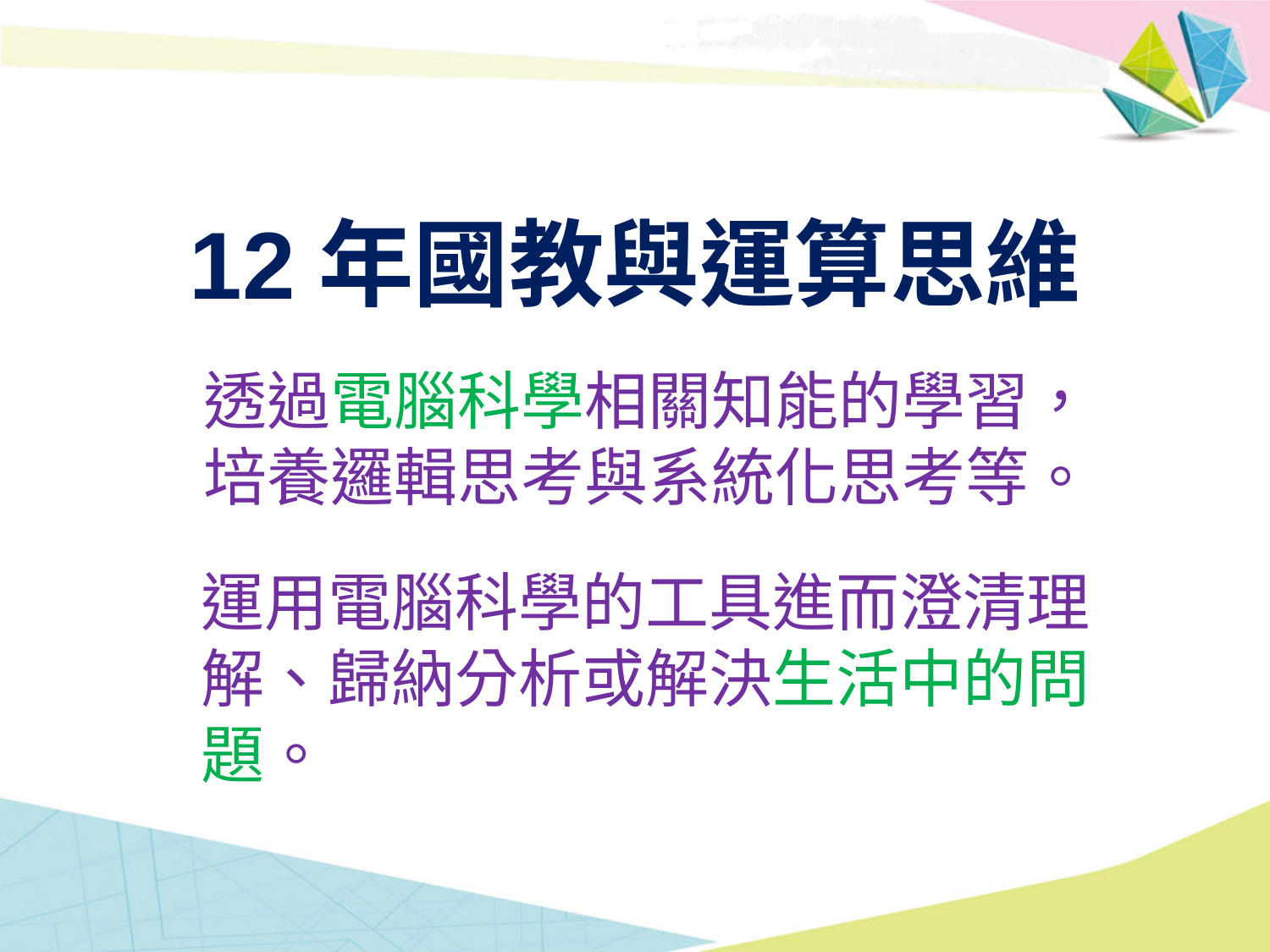

# 12年國教與運算思維
透過電腦科學相關知能的學習，培養邏輯思考與系統化思考等。

運用電腦科學的工具進而澄清理解、歸納分析或解決生活中的問題。